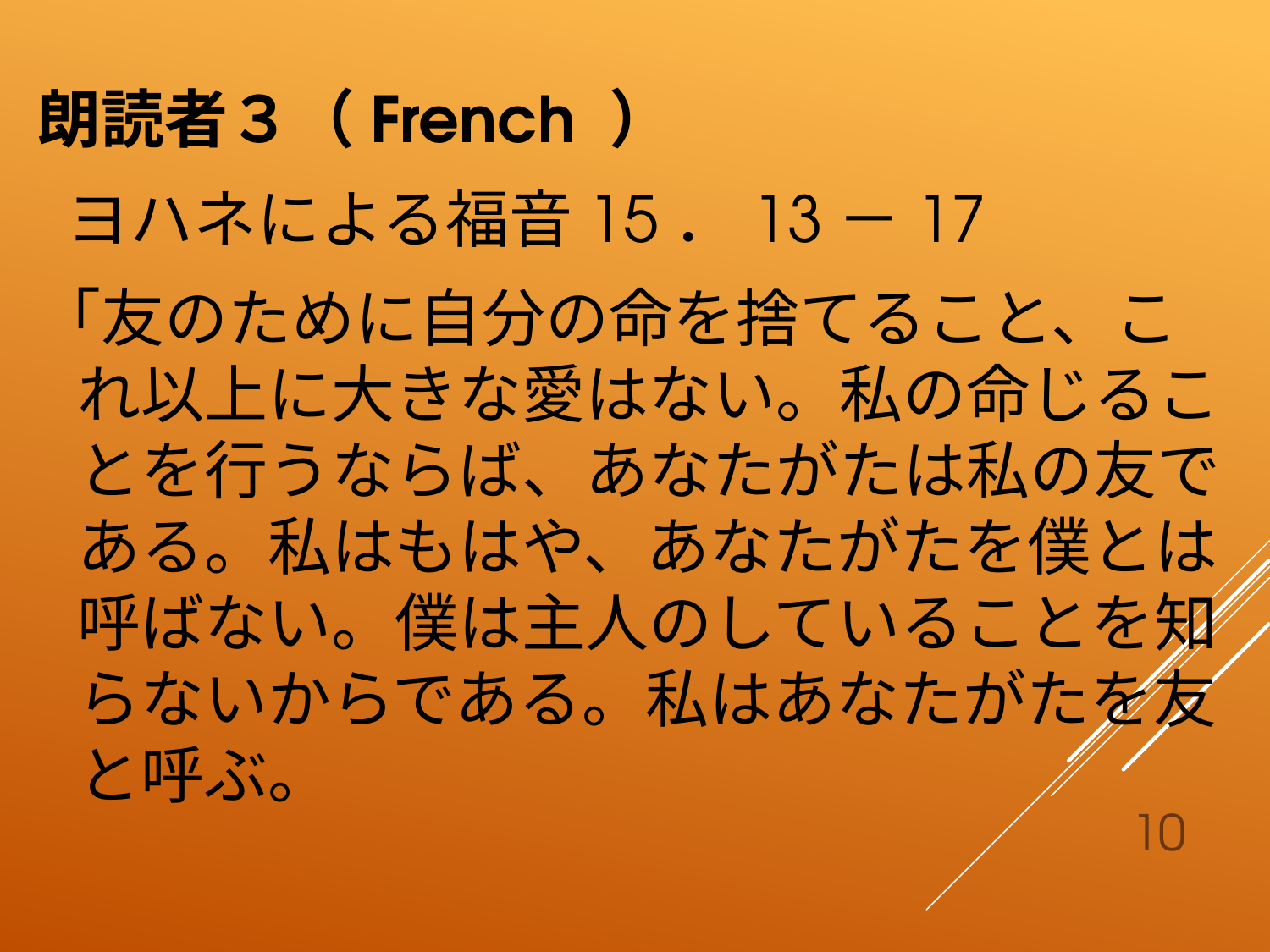

朗読者３（French ）
 ヨハネによる福音15．13－17
「友のために自分の命を捨てること、これ以上に大きな愛はない。私の命じることを行うならば、あなたがたは私の友である。私はもはや、あなたがたを僕とは呼ばない。僕は主人のしていることを知らないからである。私はあなたがたを友と呼ぶ。
10